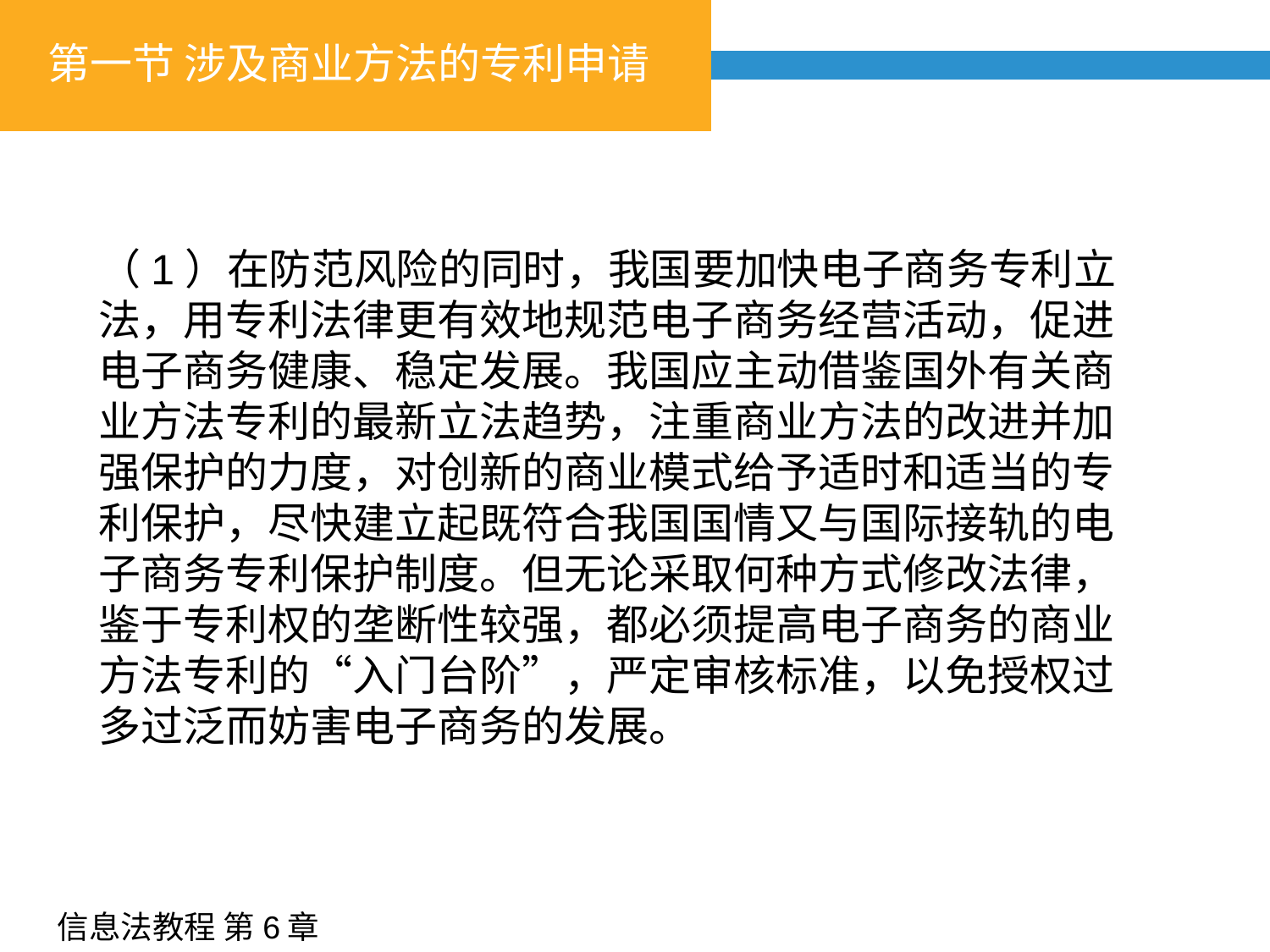

# 第一节 涉及商业方法的专利申请
（1）在防范风险的同时，我国要加快电子商务专利立法，用专利法律更有效地规范电子商务经营活动，促进电子商务健康、稳定发展。我国应主动借鉴国外有关商业方法专利的最新立法趋势，注重商业方法的改进并加强保护的力度，对创新的商业模式给予适时和适当的专利保护，尽快建立起既符合我国国情又与国际接轨的电子商务专利保护制度。但无论采取何种方式修改法律，鉴于专利权的垄断性较强，都必须提高电子商务的商业方法专利的“入门台阶”，严定审核标准，以免授权过多过泛而妨害电子商务的发展。
信息法教程 第6章